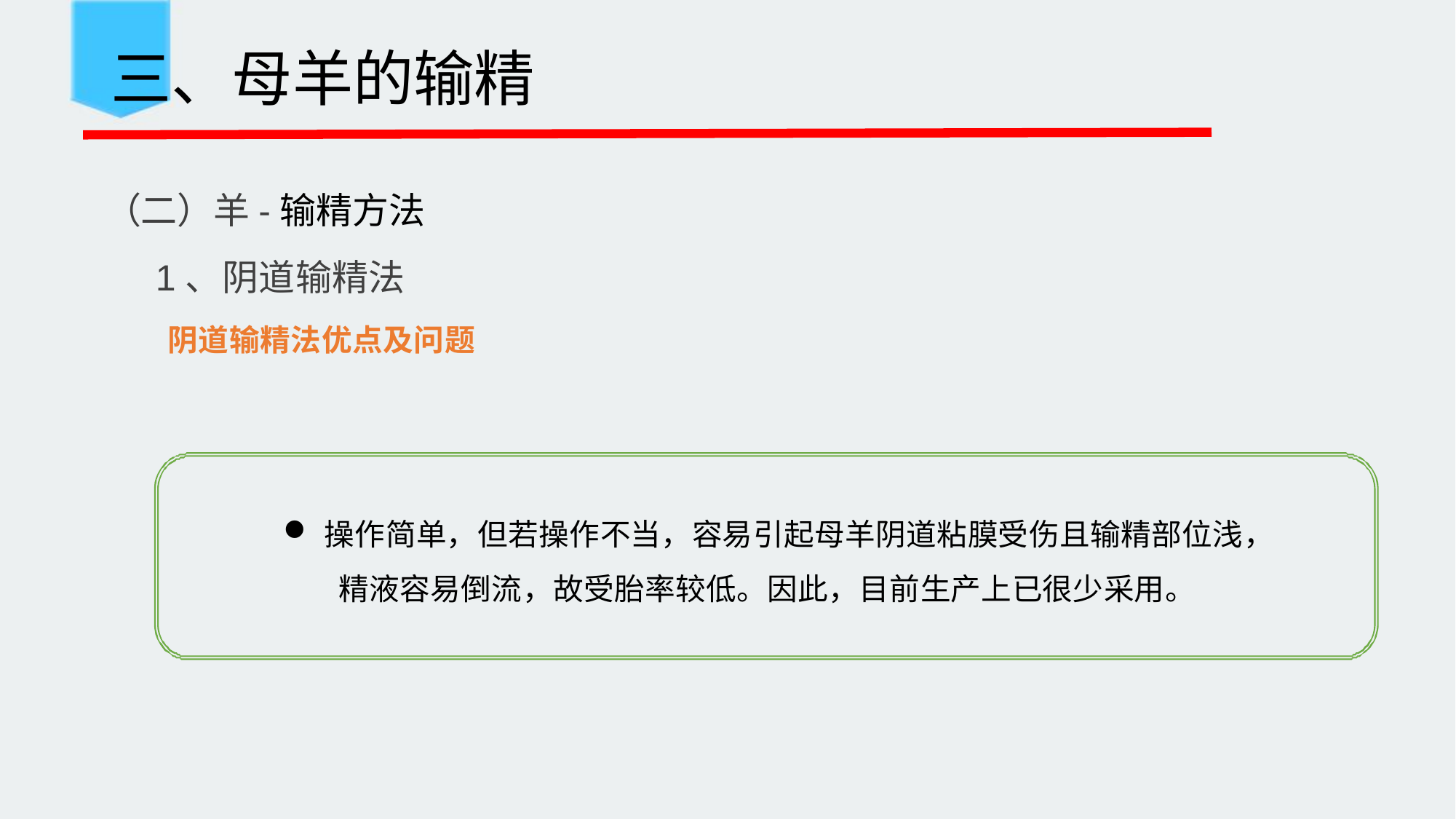

三、母羊的输精
  （二）羊-输精方法
       1、阴道输精法

阴道输精法优点及问题

操作简单，但若操作不当，容易引起母羊阴道粘膜受伤且输精部位浅，  精液容易倒流，故受胎率较低。因此，目前生产上已很少采用。